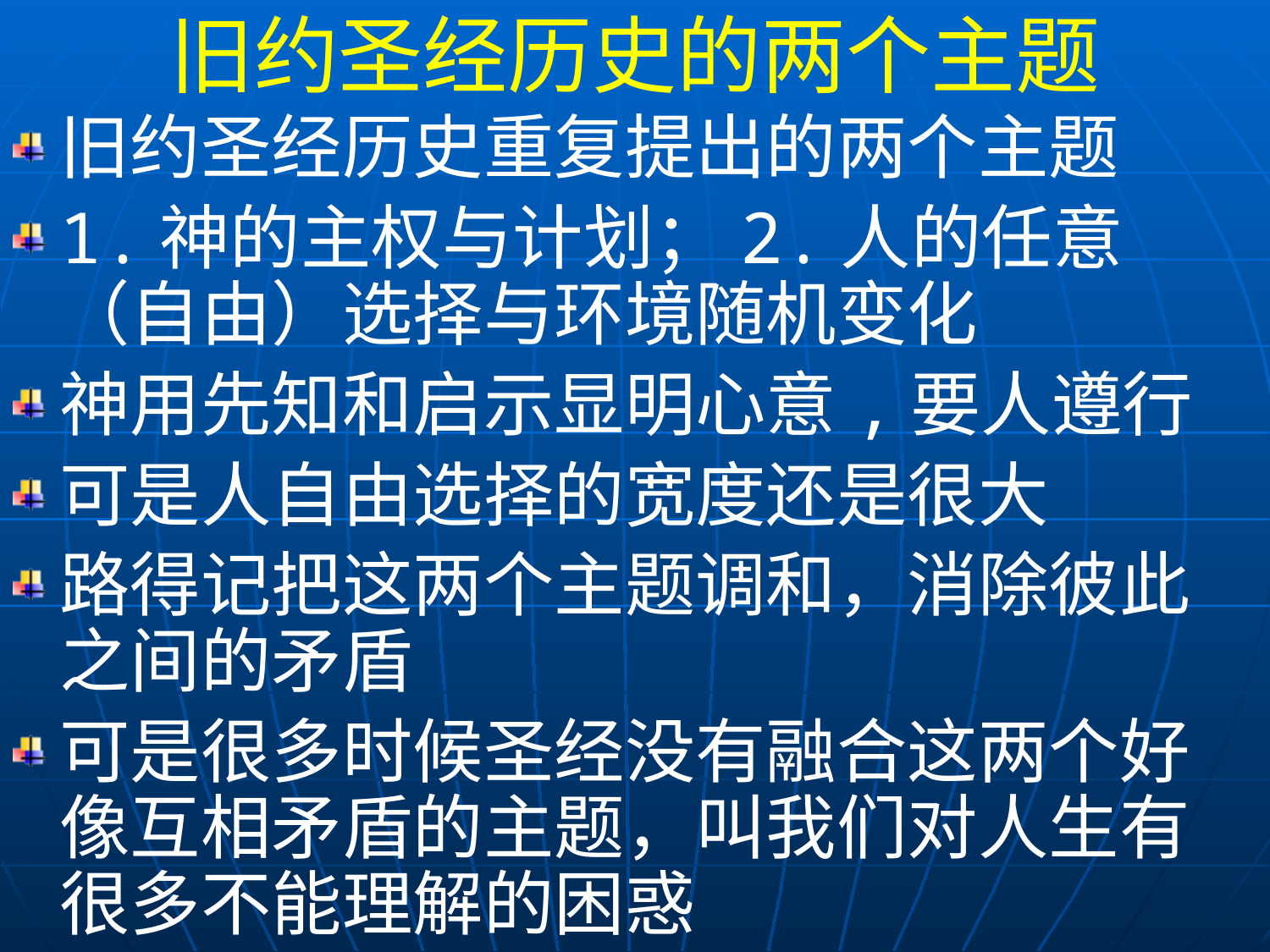

旧约圣经历史的两个主题
旧约圣经历史重复提出的两个主题
1.神的主权与计划；2.人的任意（自由）选择与环境随机变化
神用先知和启示显明心意,要人遵行
可是人自由选择的宽度还是很大
路得记把这两个主题调和，消除彼此之间的矛盾
可是很多时候圣经没有融合这两个好像互相矛盾的主题，叫我们对人生有很多不能理解的困惑